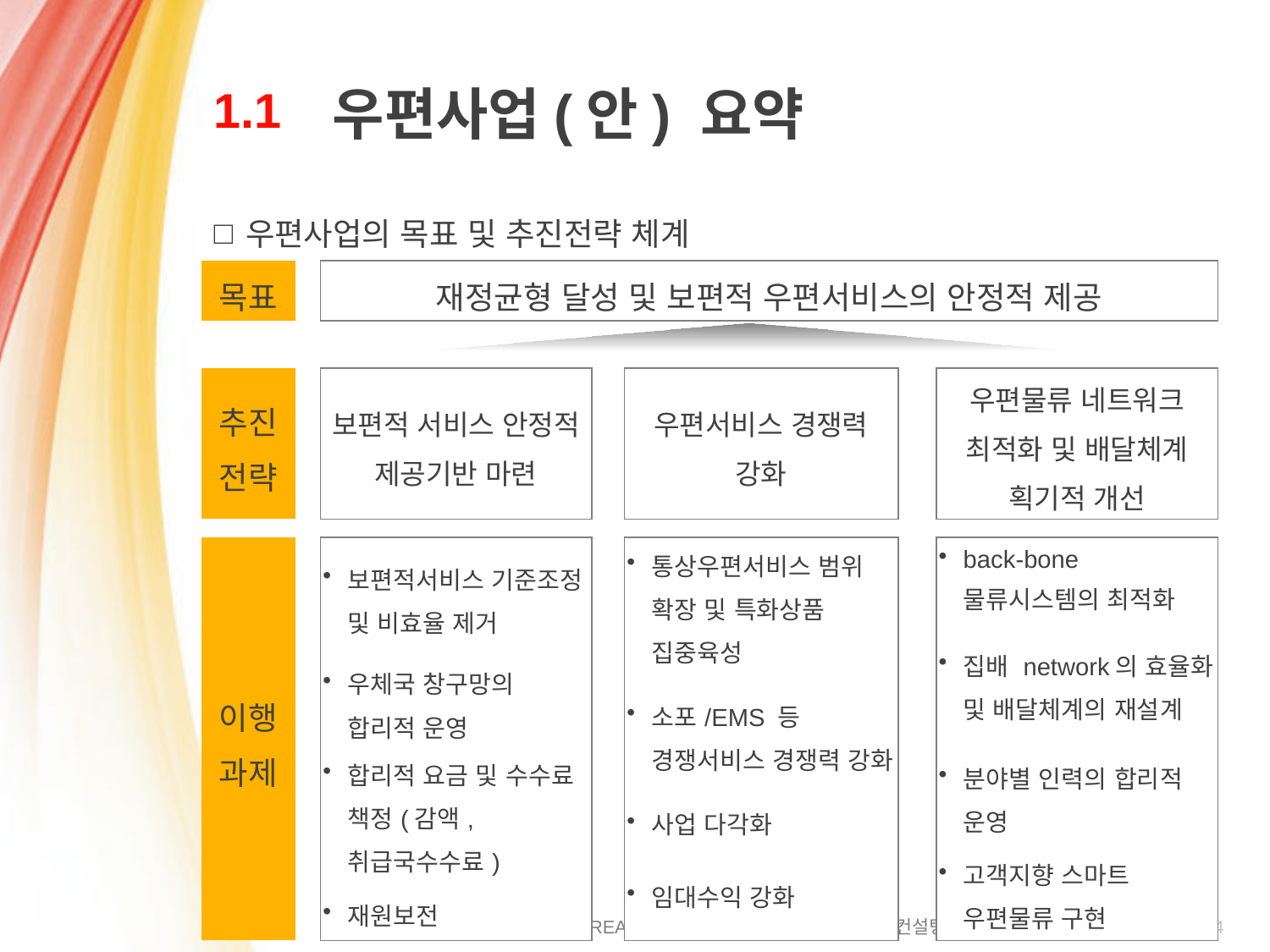

# 1.1
우편사업(안) 요약
우편사업의 목표 및 추진전략 체계
| 목표 |  | 재정균형 달성 및 보편적 우편서비스의 안정적 제공 |  |  |  |  |  |  |  |
| --- | --- | --- | --- | --- | --- | --- | --- | --- | --- |
|  |  |  |  |  |  |  |  |  |  |
| 추진 전략 |  | 보편적 서비스 안정적 제공기반 마련 |  |  | 우편서비스 경쟁력 강화 |  |  | 우편물류 네트워크 최적화 및 배달체계 획기적 개선 |  |
|  |  |  |  |  |  |  |  |  |  |
| 이행 과제 |  | 보편적서비스 기준조정 및 비효율 제거 |  |  | 통상우편서비스 범위 확장 및 특화상품 집중육성 |  |  | back-bone 물류시스템의 최적화 |  |
|  |  |  |  |  |  |  |  | 집배 network의 효율화 및 배달체계의 재설계 |  |
|  |  | 우체국 창구망의 합리적 운영 |  |  |  |  |  |  |  |
|  |  |  |  |  |  |  |  |  |  |
|  |  |  |  |  | 소포/EMS 등 경쟁서비스 경쟁력 강화 |  |  |  |  |
|  |  |  |  |  |  |  |  |  |  |
|  |  | 합리적 요금 및 수수료 책정(감액, 취급국수수료) |  |  |  |  |  | 분야별 인력의 합리적 운영 |  |
|  |  |  |  |  | 사업 다각화 |  |  |  |  |
|  |  |  |  |  |  |  |  |  |  |
|  |  |  |  |  | 임대수익 강화 |  |  | 고객지향 스마트 우편물류 구현 |  |
|  |  | 재원보전 |  |  |  |  |  |  |  |
|  |  |  |  |  |  |  |  |  |  |
|  |  |  |  |  |  |  |  |  |  |

4